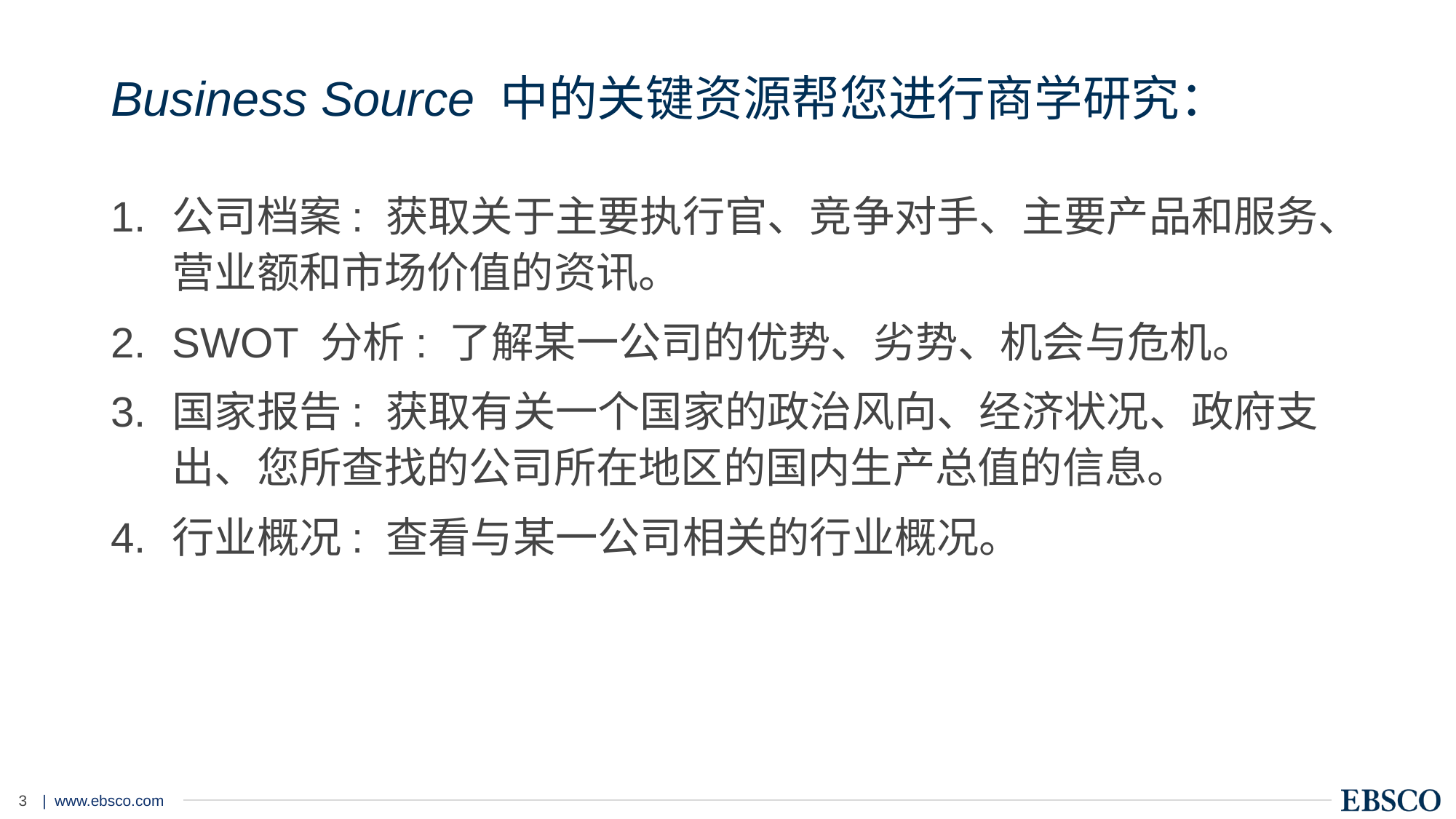

# Business Source 中的关键资源帮您进行商学研究：
公司档案: 获取关于主要执行官、竞争对手、主要产品和服务、营业额和市场价值的资讯。
SWOT 分析: 了解某一公司的优势、劣势、机会与危机。
国家报告: 获取有关一个国家的政治风向、经济状况、政府支出、您所查找的公司所在地区的国内生产总值的信息。
行业概况: 查看与某一公司相关的行业概况。